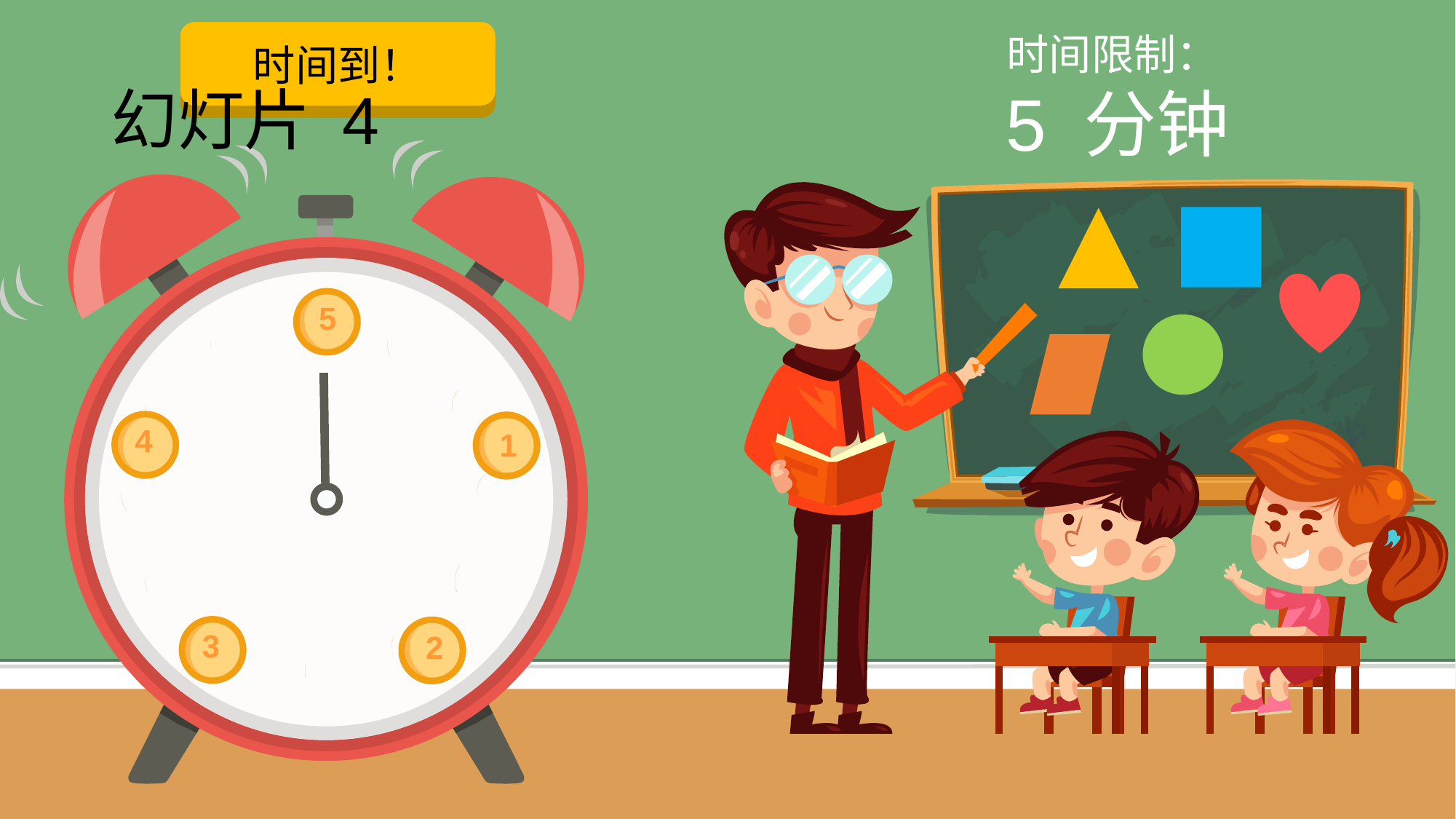

启动计时器

时间到！

5

4

1

3

2

时间限制：
5 分钟
# 幻灯片 4